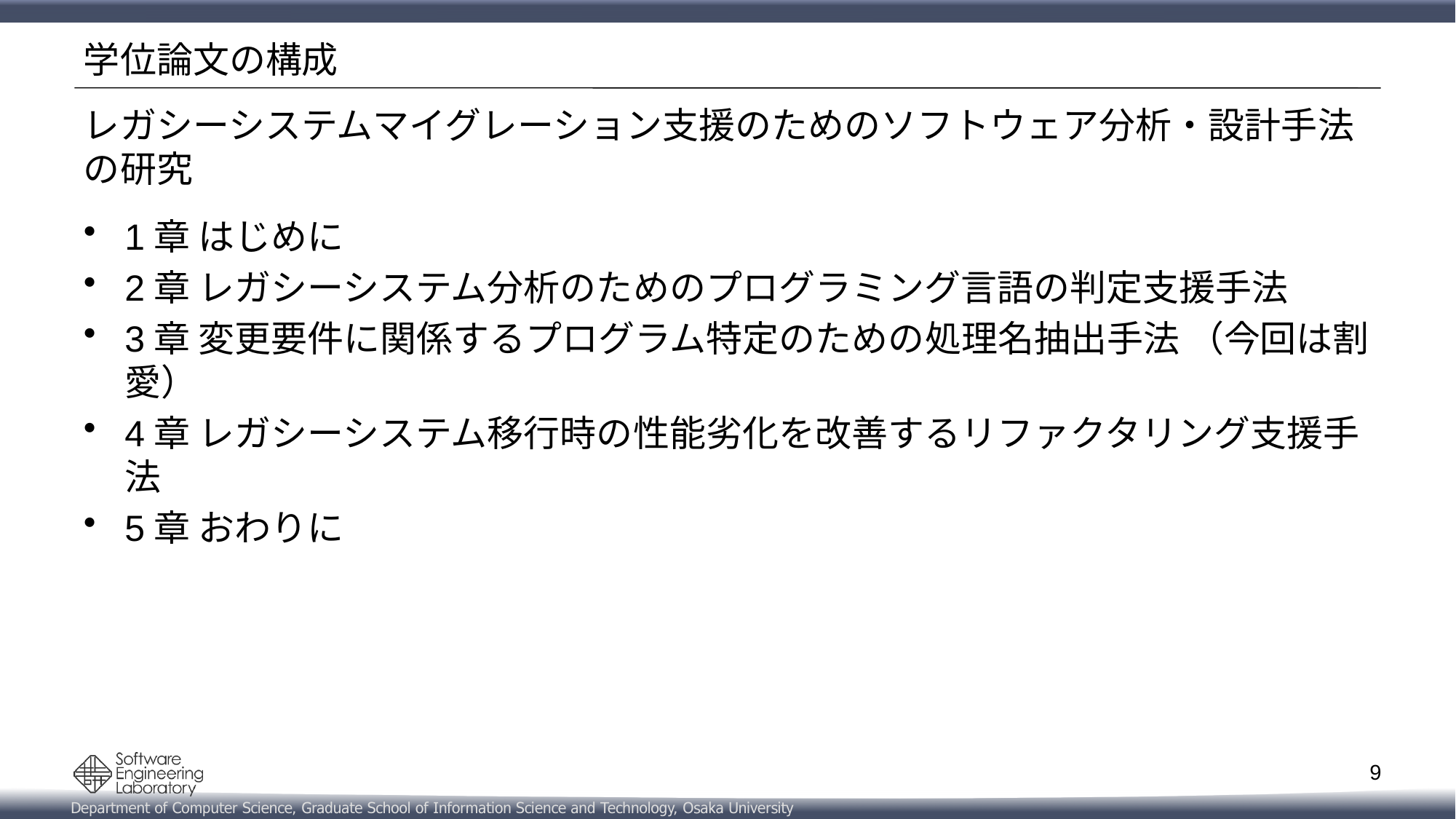

# 学位論文の構成
レガシーシステムマイグレーション支援のためのソフトウェア分析・設計手法の研究
1章 はじめに
2章 レガシーシステム分析のためのプログラミング言語の判定支援手法
3章 変更要件に関係するプログラム特定のための処理名抽出手法 （今回は割愛）
4章 レガシーシステム移行時の性能劣化を改善するリファクタリング支援手法
5章 おわりに
9